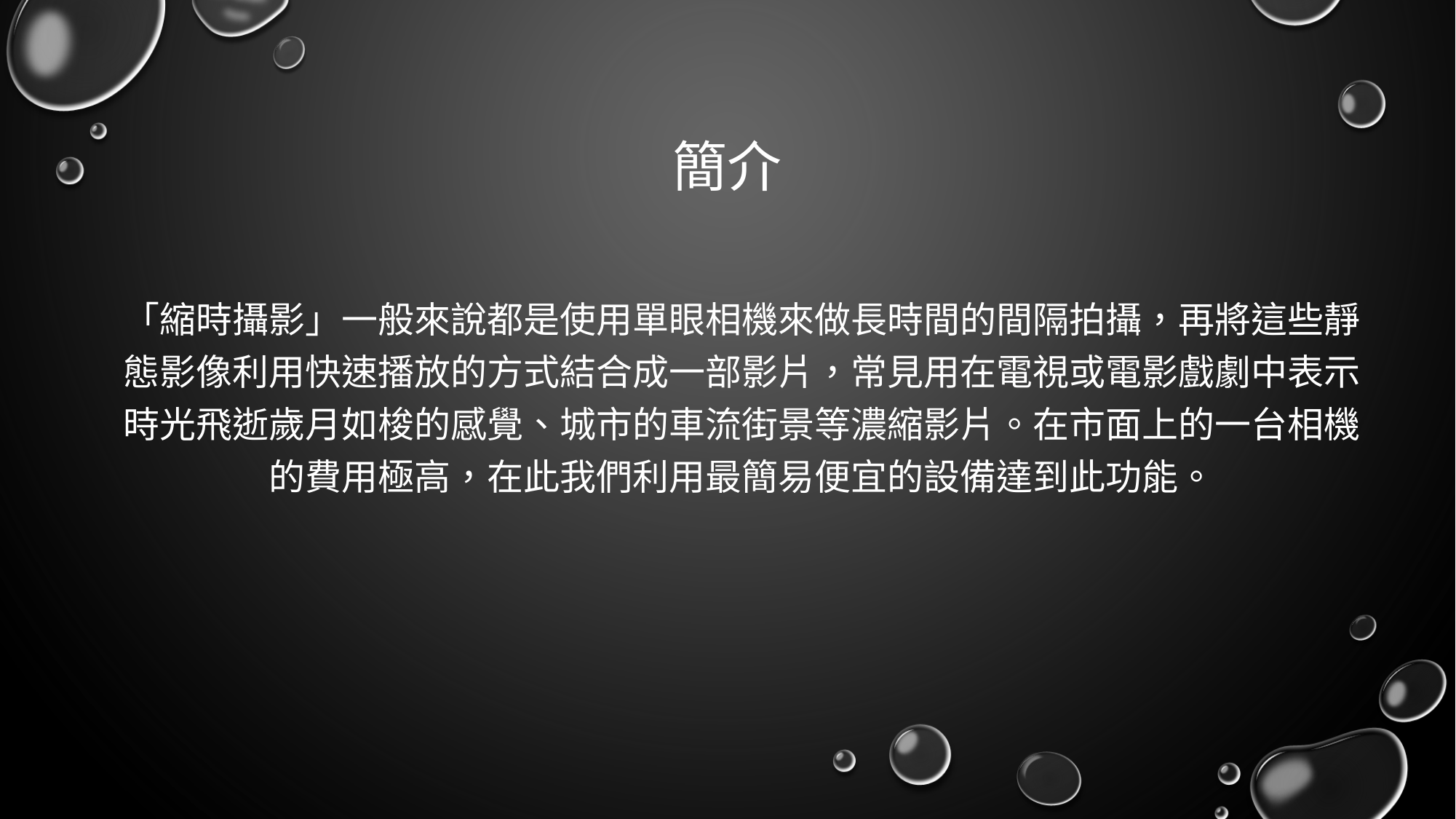

# 簡介
「縮時攝影」一般來說都是使用單眼相機來做長時間的間隔拍攝，再將這些靜態影像利用快速播放的方式結合成一部影片，常見用在電視或電影戲劇中表示時光飛逝歲月如梭的感覺、城市的車流街景等濃縮影片。在市面上的一台相機的費用極高，在此我們利用最簡易便宜的設備達到此功能。